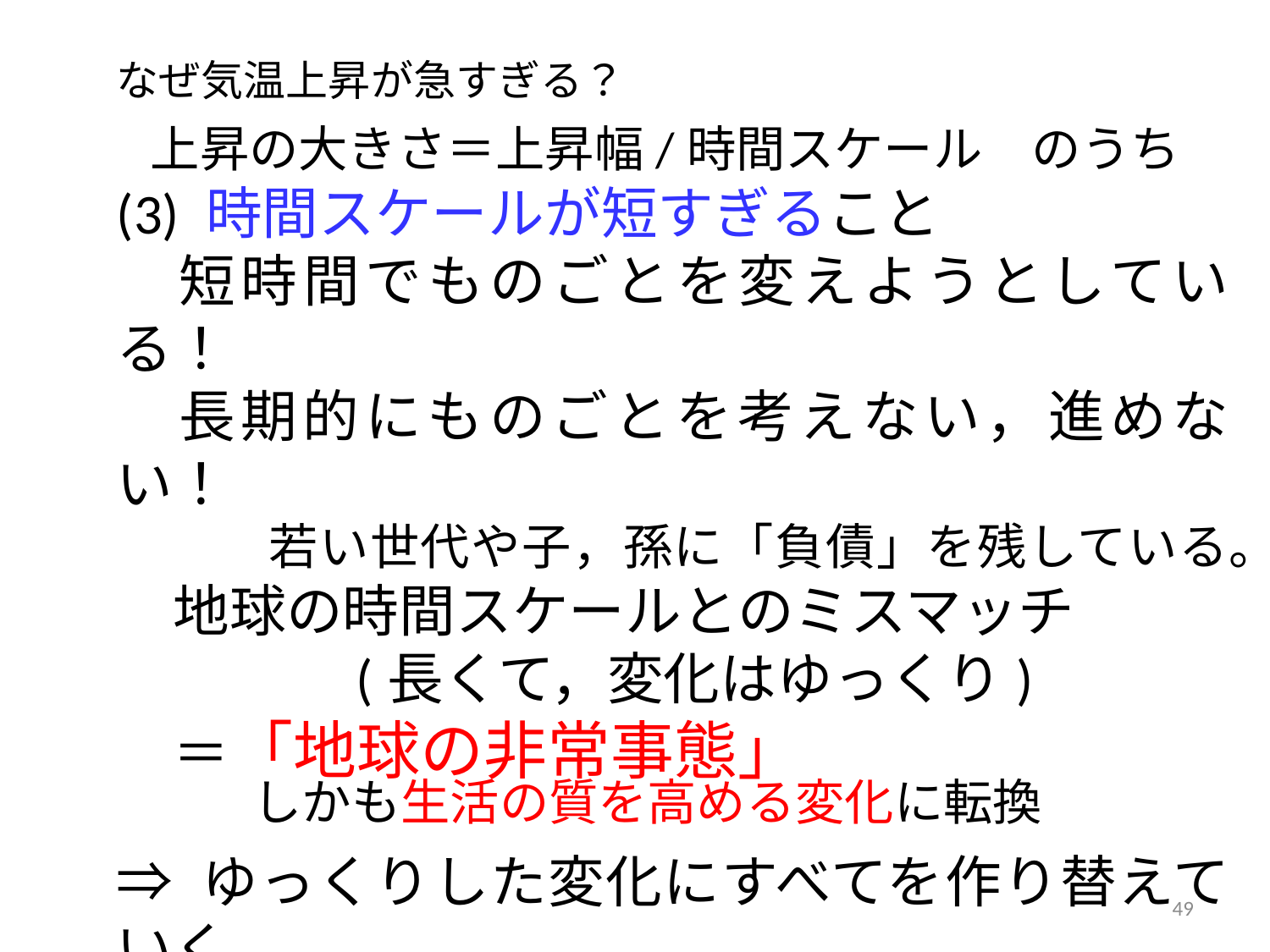

なぜ気温上昇が急すぎる？
  上昇の大きさ＝上昇幅/時間スケール　のうち
(3) 時間スケールが短すぎること
　短時間でものごとを変えようとしている！
　長期的にものごとを考えない，進めない！
　　　若い世代や子，孫に「負債」を残している。
　地球の時間スケールとのミスマッチ
　　　　(長くて，変化はゆっくり)
　＝「地球の非常事態」

⇒ ゆっくりした変化にすべてを作り替えていく。
しかも生活の質を高める変化に転換
49